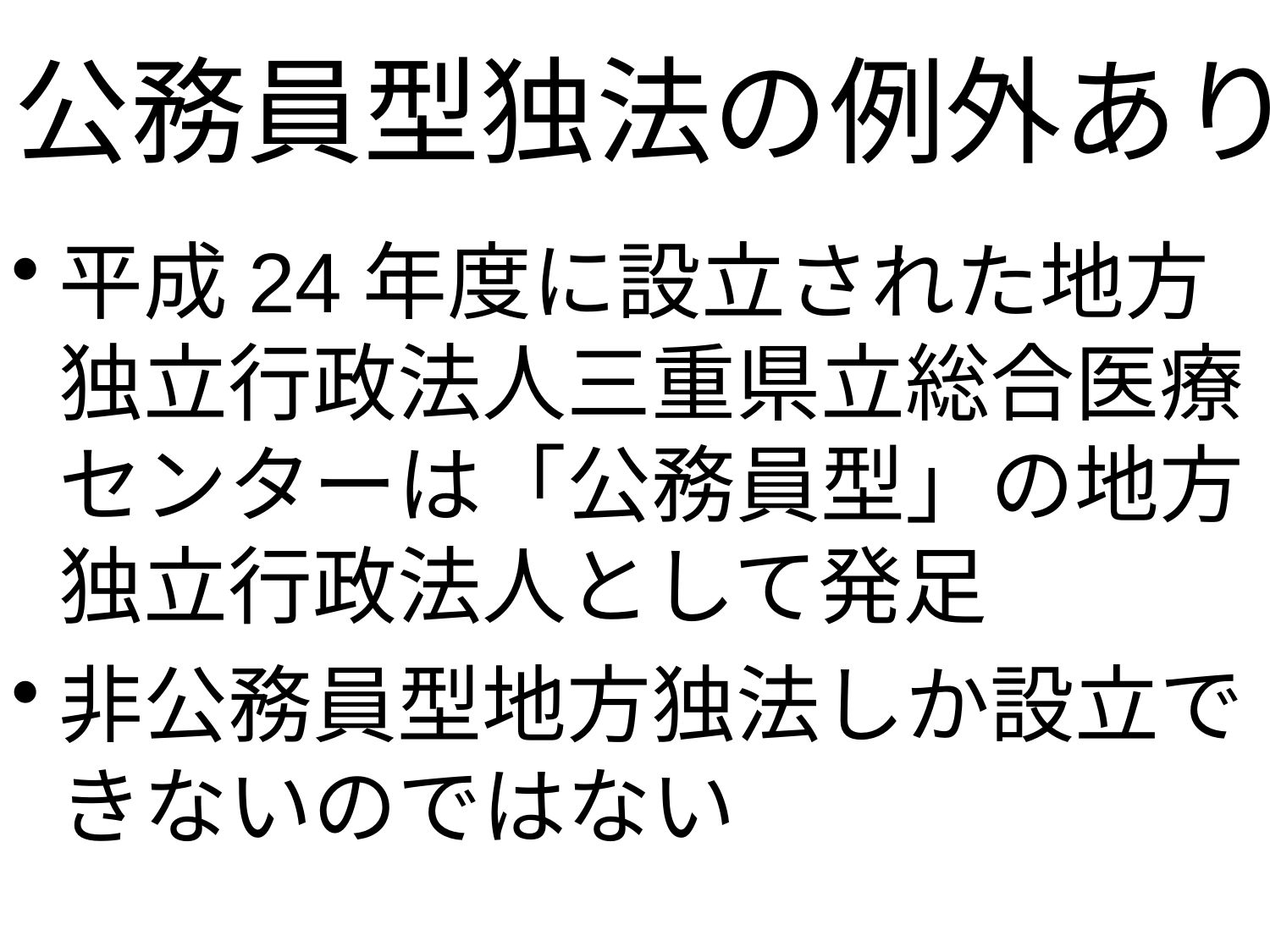

# 公務員型独法の例外あり
平成24年度に設立された地方独立行政法人三重県立総合医療センターは「公務員型」の地方独立行政法人として発足
非公務員型地方独法しか設立できないのではない